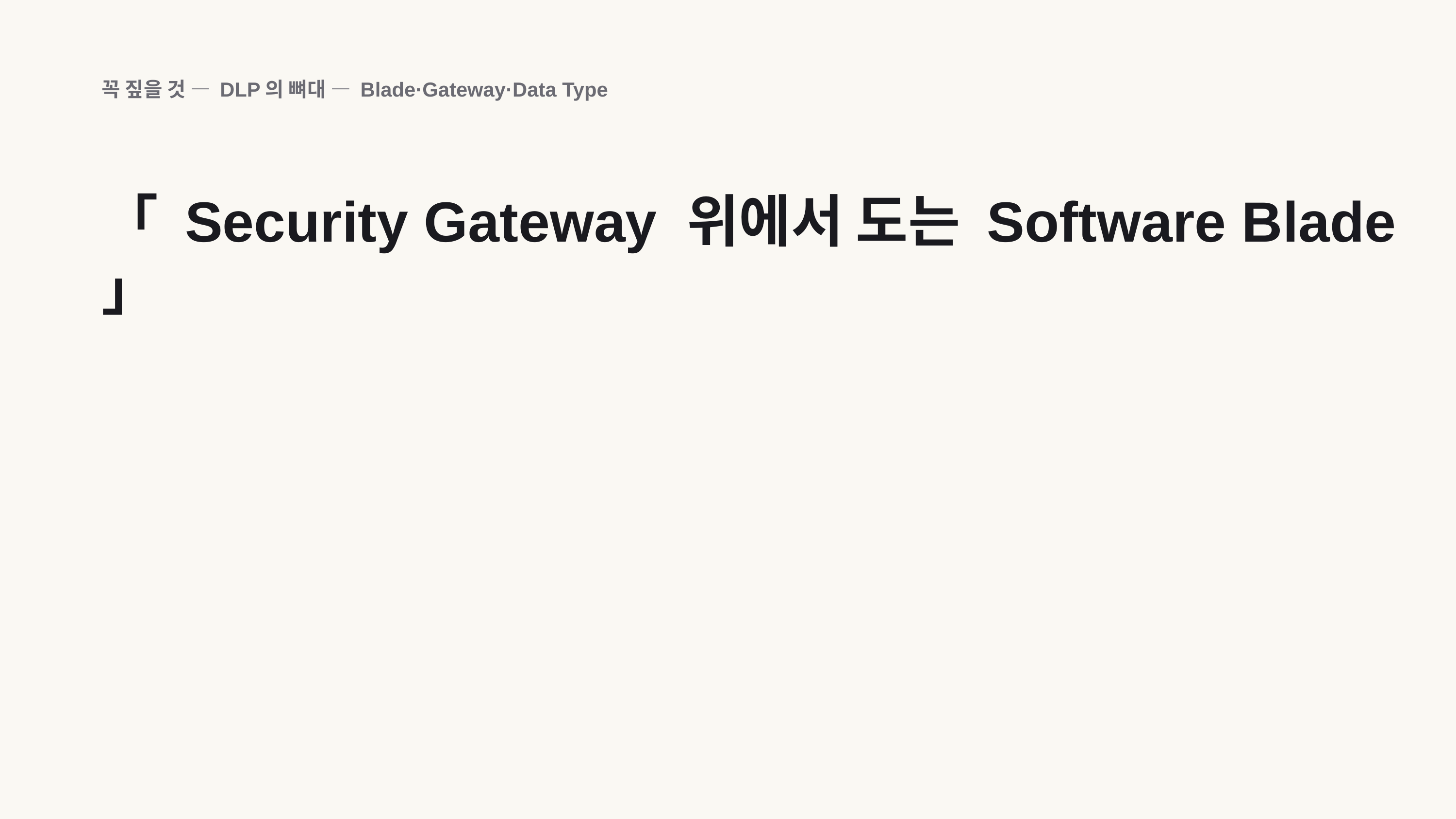

꼭 짚을 것 — DLP의 뼈대 — Blade·Gateway·Data Type
「 Security Gateway 위에서 도는 Software Blade 」